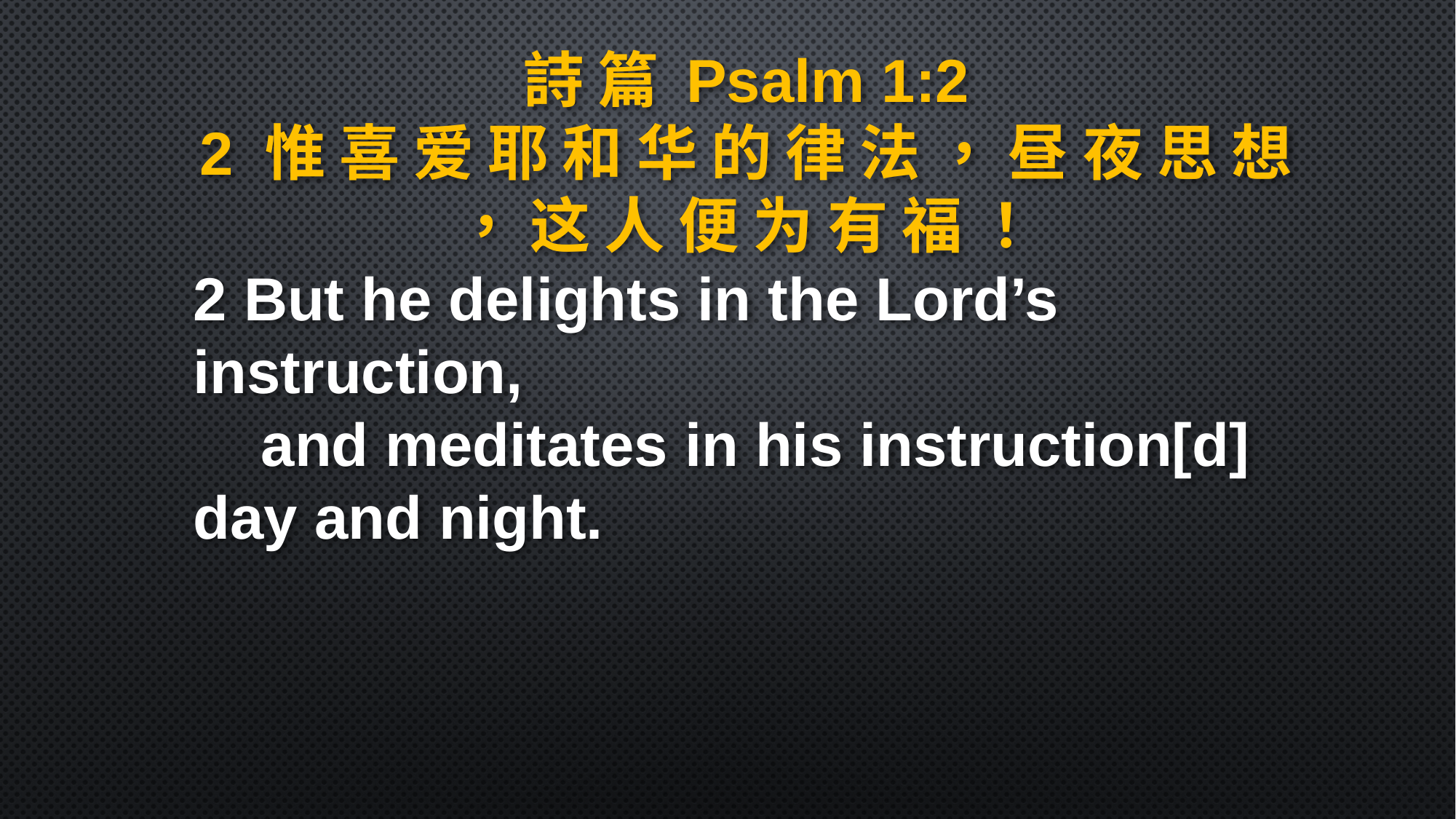

詩 篇 Psalm 1:2
2 惟 喜 爱 耶 和 华 的 律 法 ， 昼 夜 思 想 ， 这 人 便 为 有 福 ！
2 But he delights in the Lord’s instruction,
    and meditates in his instruction[d] day and night.